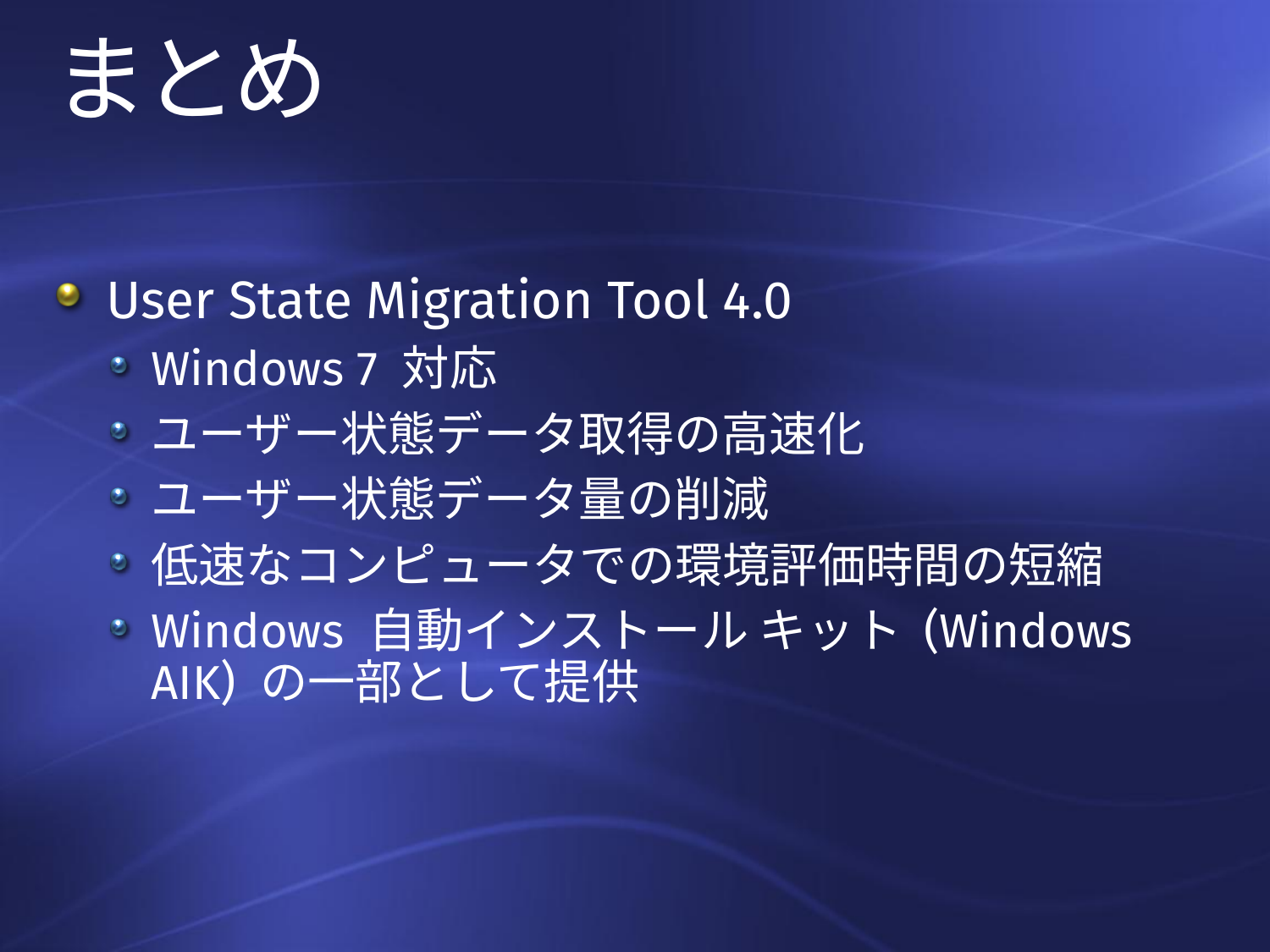

# まとめ
User State Migration Tool 4.0
Windows 7 対応
ユーザー状態データ取得の高速化
ユーザー状態データ量の削減
低速なコンピュータでの環境評価時間の短縮
Windows 自動インストール キット (Windows AIK) の一部として提供